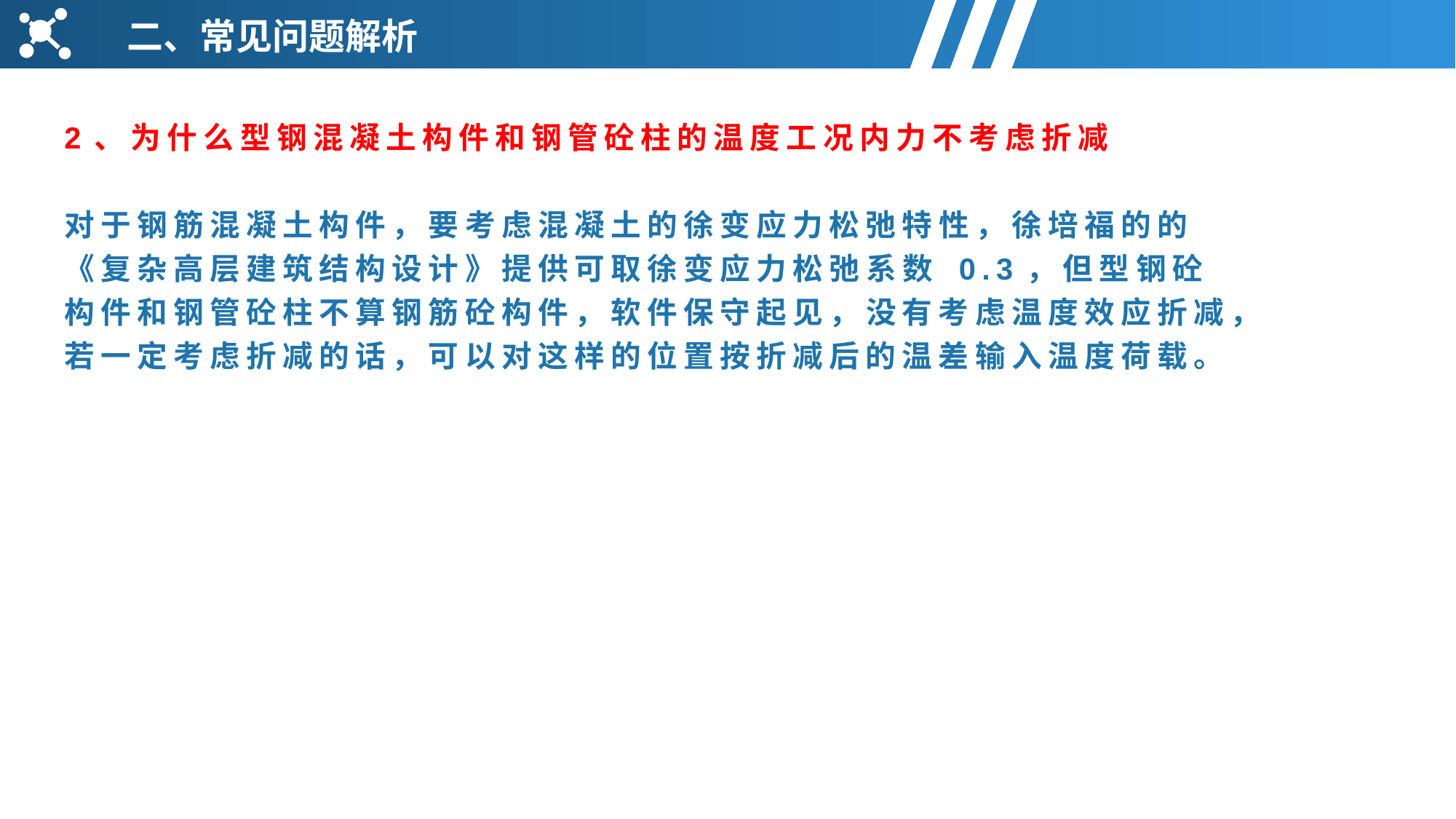

二、常见问题解析
2、为什么型钢混凝土构件和钢管砼柱的温度工况内力不考虑折减

对于钢筋混凝土构件，要考虑混凝土的徐变应力松弛特性，徐培福的的《复杂高层建筑结构设计》提供可取徐变应力松弛系数 0.3，但型钢砼构件和钢管砼柱不算钢筋砼构件，软件保守起见，没有考虑温度效应折减，若一定考虑折减的话，可以对这样的位置按折减后的温差输入温度荷载。